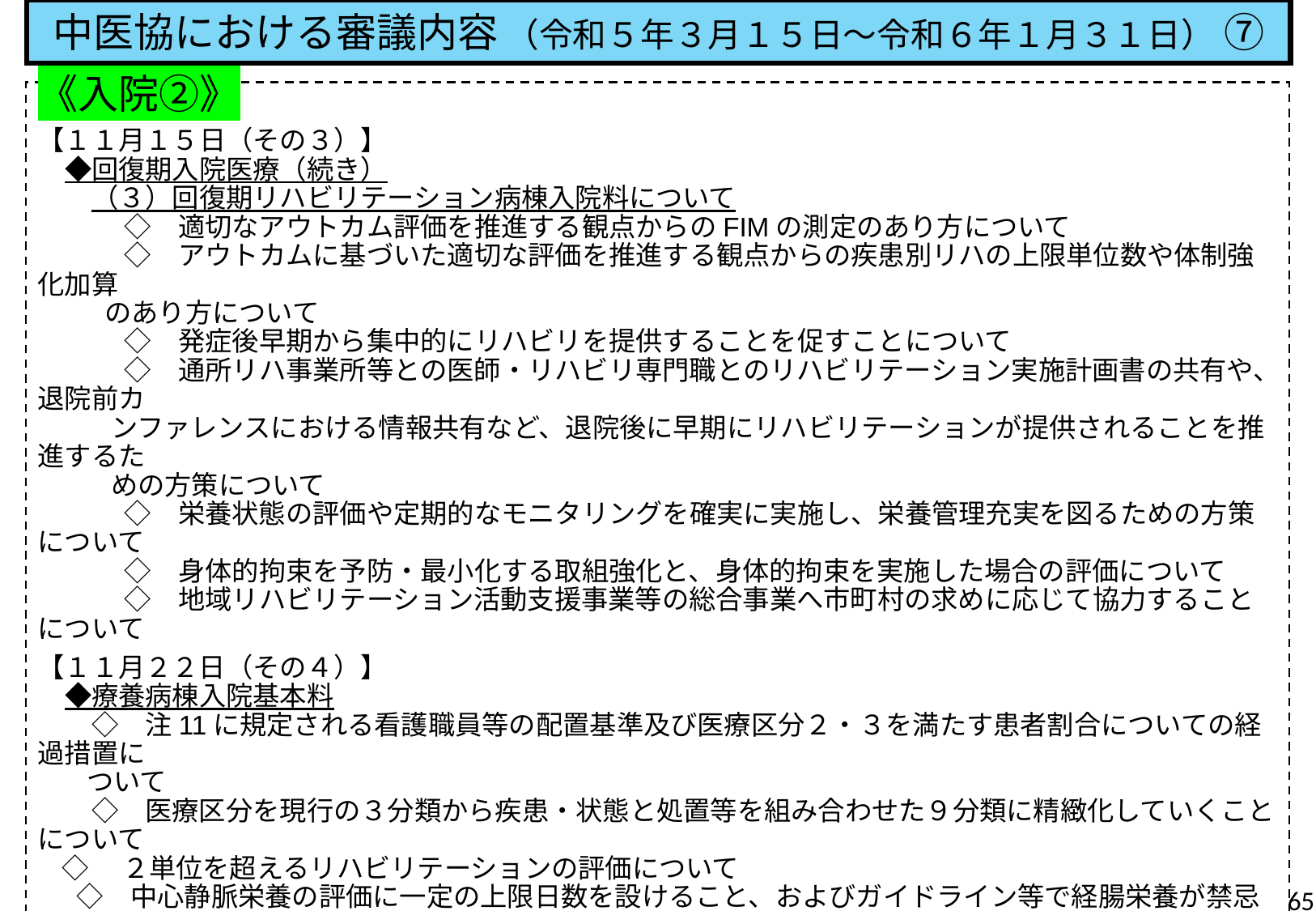

中医協における審議内容 （令和５年３月１５日～令和６年１月３１日） ⑦
《入院②》
【１１月１５日（その３）】
　◆回復期入院医療（続き）
　　（３）回復期リハビリテーション病棟入院料について
　　　 ◇　適切なアウトカム評価を推進する観点からのFIMの測定のあり方について
　　　 ◇　アウトカムに基づいた適切な評価を推進する観点からの疾患別リハの上限単位数や体制強化加算
          のあり方について
　　　 ◇　発症後早期から集中的にリハビリを提供することを促すことについて
　　　 ◇　通所リハ事業所等との医師・リハビリ専門職とのリハビリテーション実施計画書の共有や、退院前カ
           ンファレンスにおける情報共有など、退院後に早期にリハビリテーションが提供されることを推進するた
           めの方策について
　　　 ◇　栄養状態の評価や定期的なモニタリングを確実に実施し、栄養管理充実を図るための方策について
　　　 ◇　身体的拘束を予防・最小化する取組強化と、身体的拘束を実施した場合の評価について
　　　 ◇　地域リハビリテーション活動支援事業等の総合事業へ市町村の求めに応じて協力することについて
【１１月２２日（その４）】
　◆療養病棟入院基本料
　　◇　注11に規定される看護職員等の配置基準及び医療区分２・３を満たす患者割合についての経過措置に
       ついて
　　◇　医療区分を現行の３分類から疾患・状態と処置等を組み合わせた９分類に精緻化していくことについて
    ◇　２単位を超えるリハビリテーションの評価について
　  ◇　中心静脈栄養の評価に一定の上限日数を設けること、およびガイドライン等で経腸栄養が禁忌かつ静
　　　 脈栄養が適応とされていない疾患について医療区分２として評価することについて
　◆障害者施設等入院基本料等
    ◇　該当患者割合についての取扱いを明確化することについて
    ◇　透析患者に対する評価を療養病棟入院基本料に準じた評価とすることについて
65